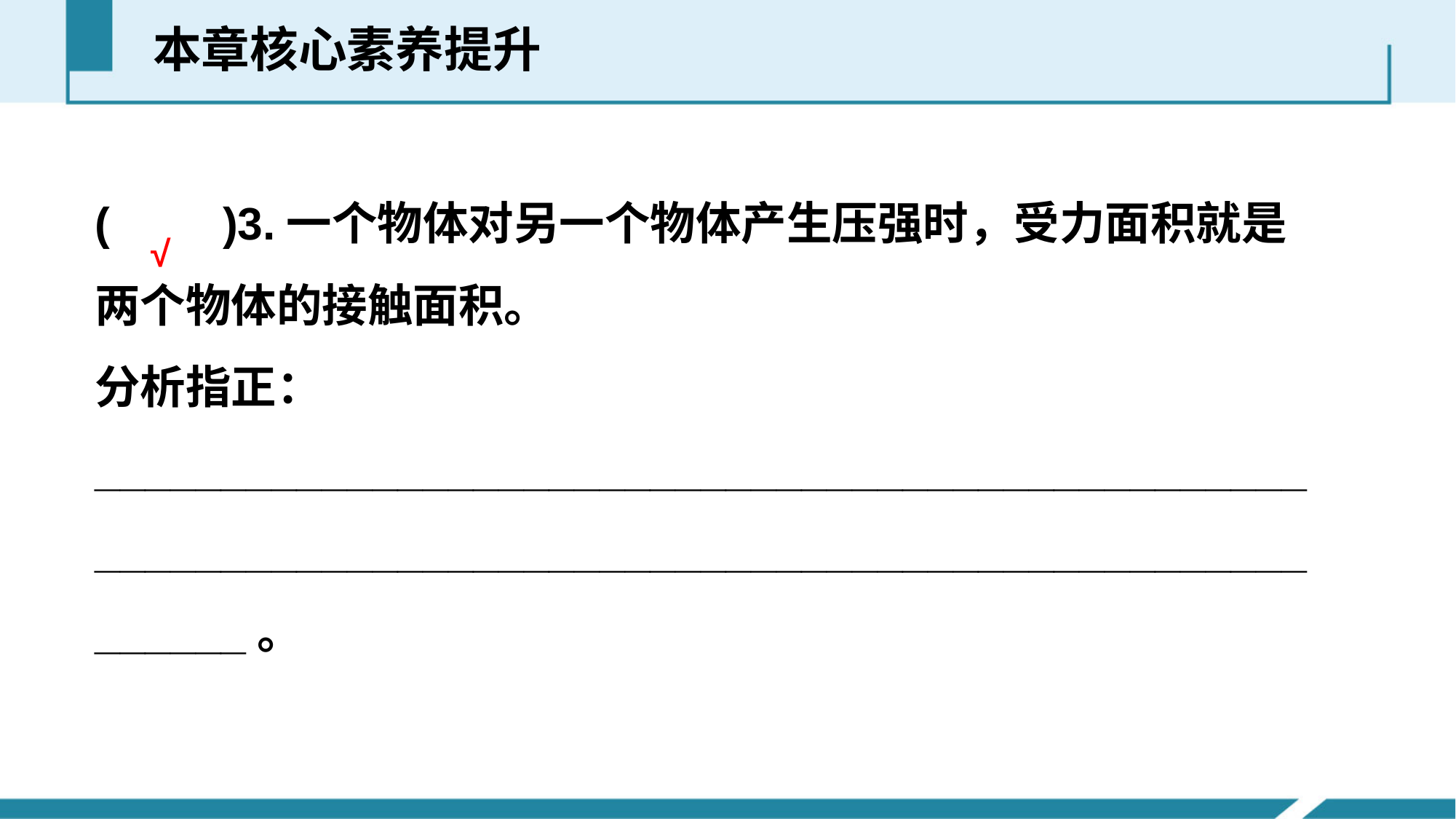

本章核心素养提升
(　　)3.一个物体对另一个物体产生压强时，受力面积就是两个物体的接触面积。
分析指正：______________________________________________________________________________________________________。
√